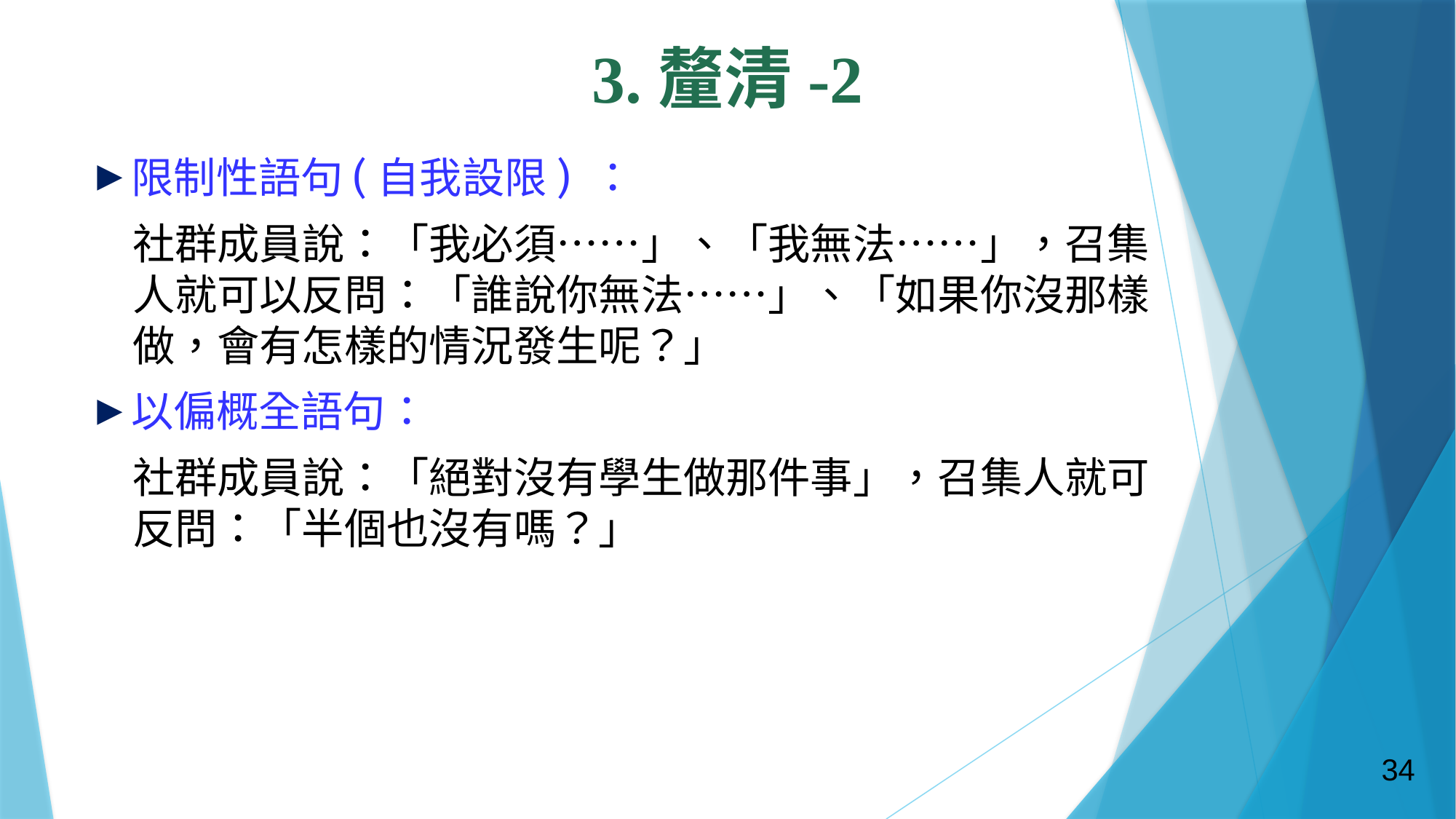

3.釐清-2
限制性語句(自我設限) ：
社群成員說：「我必須……」、「我無法……」，召集人就可以反問：「誰說你無法……」、「如果你沒那樣做，會有怎樣的情況發生呢？」
以偏概全語句：
社群成員說：「絕對沒有學生做那件事」，召集人就可反問：「半個也沒有嗎？」
34